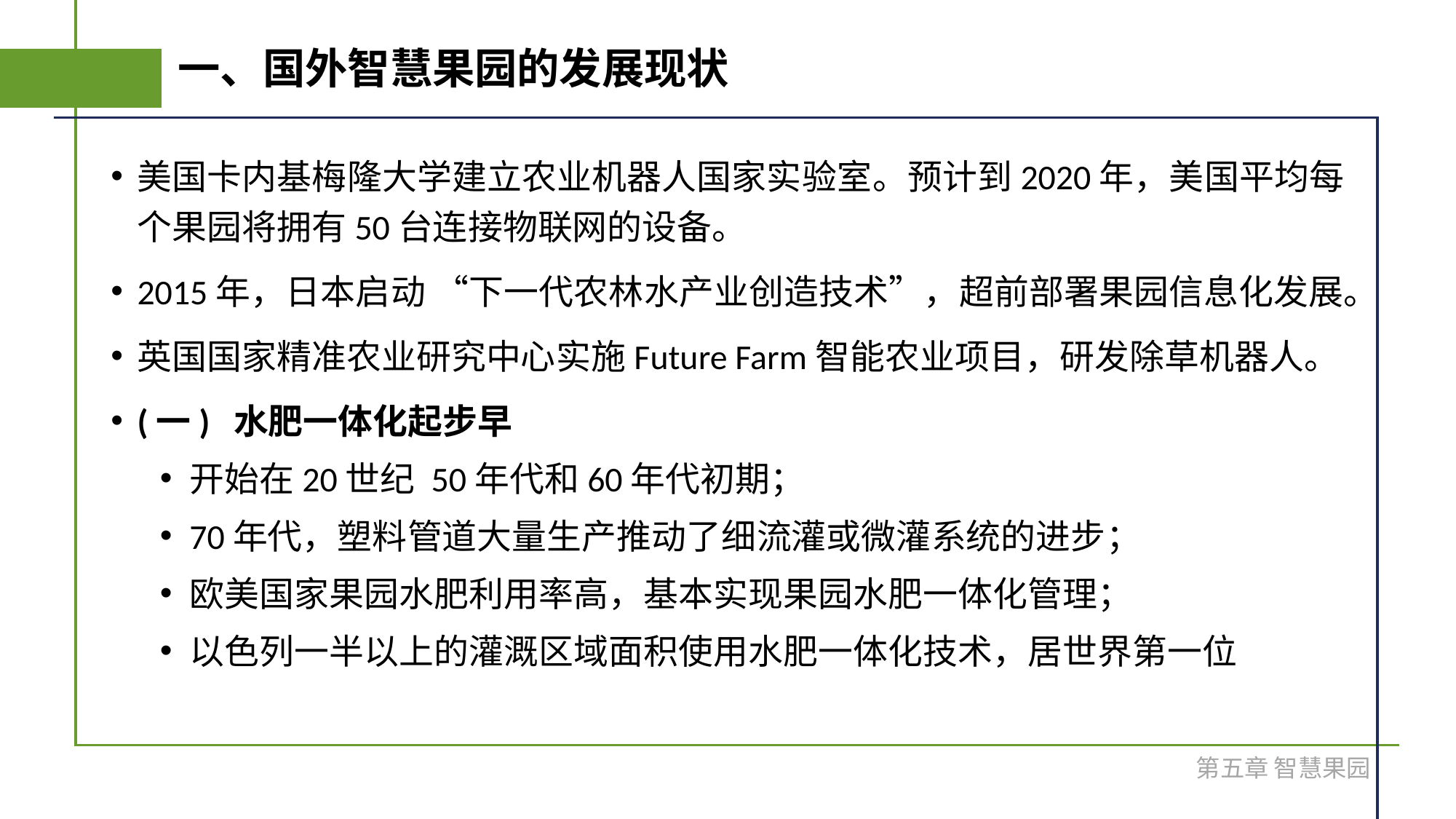

# 一、国外智慧果园的发展现状
美国卡内基梅隆大学建立农业机器人国家实验室。预计到2020年，美国平均每个果园将拥有50台连接物联网的设备。
2015年，日本启动 “下一代农林水产业创造技术”，超前部署果园信息化发展。
英国国家精准农业研究中心实施Future Farm智能农业项目，研发除草机器人。
(一)  水肥一体化起步早
开始在20世纪 50年代和60年代初期；
70年代，塑料管道大量生产推动了细流灌或微灌系统的进步；
欧美国家果园水肥利用率高，基本实现果园水肥一体化管理；
以色列一半以上的灌溉区域面积使用水肥一体化技术，居世界第一位
第五章 智慧果园